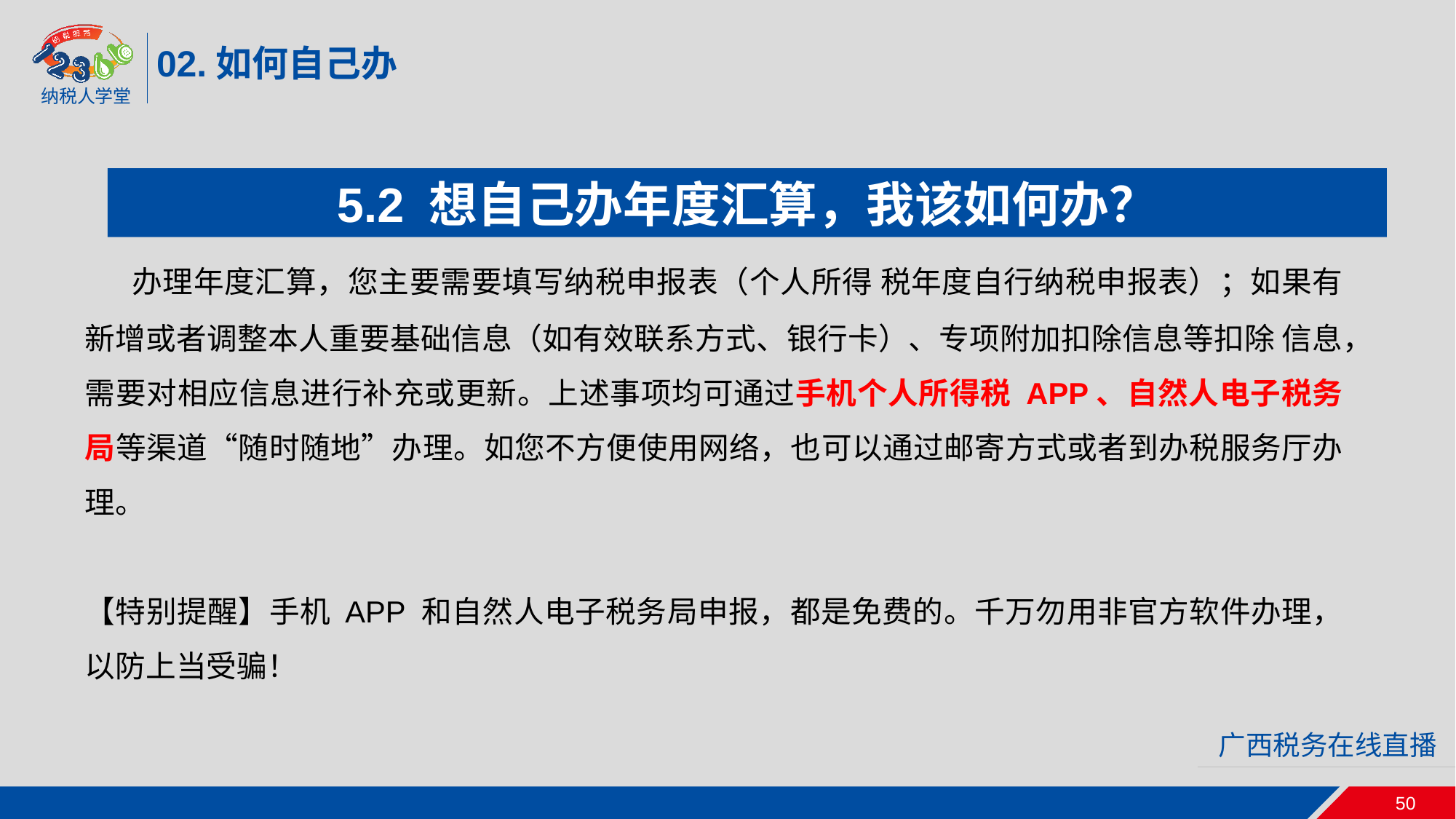

02.如何自己办
5.2 想自己办年度汇算，我该如何办？
    办理年度汇算，您主要需要填写纳税申报表（个人所得 税年度自行纳税申报表）；如果有新增或者调整本人重要基础信息（如有效联系方式、银行卡）、专项附加扣除信息等扣除 信息，需要对相应信息进行补充或更新。上述事项均可通过手机个人所得税 APP、自然人电子税务局等渠道“随时随地”办理。如您不方便使用网络，也可以通过邮寄方式或者到办税服务厅办理。

【特别提醒】手机 APP 和自然人电子税务局申报，都是免费的。千万勿用非官方软件办理，以防上当受骗！